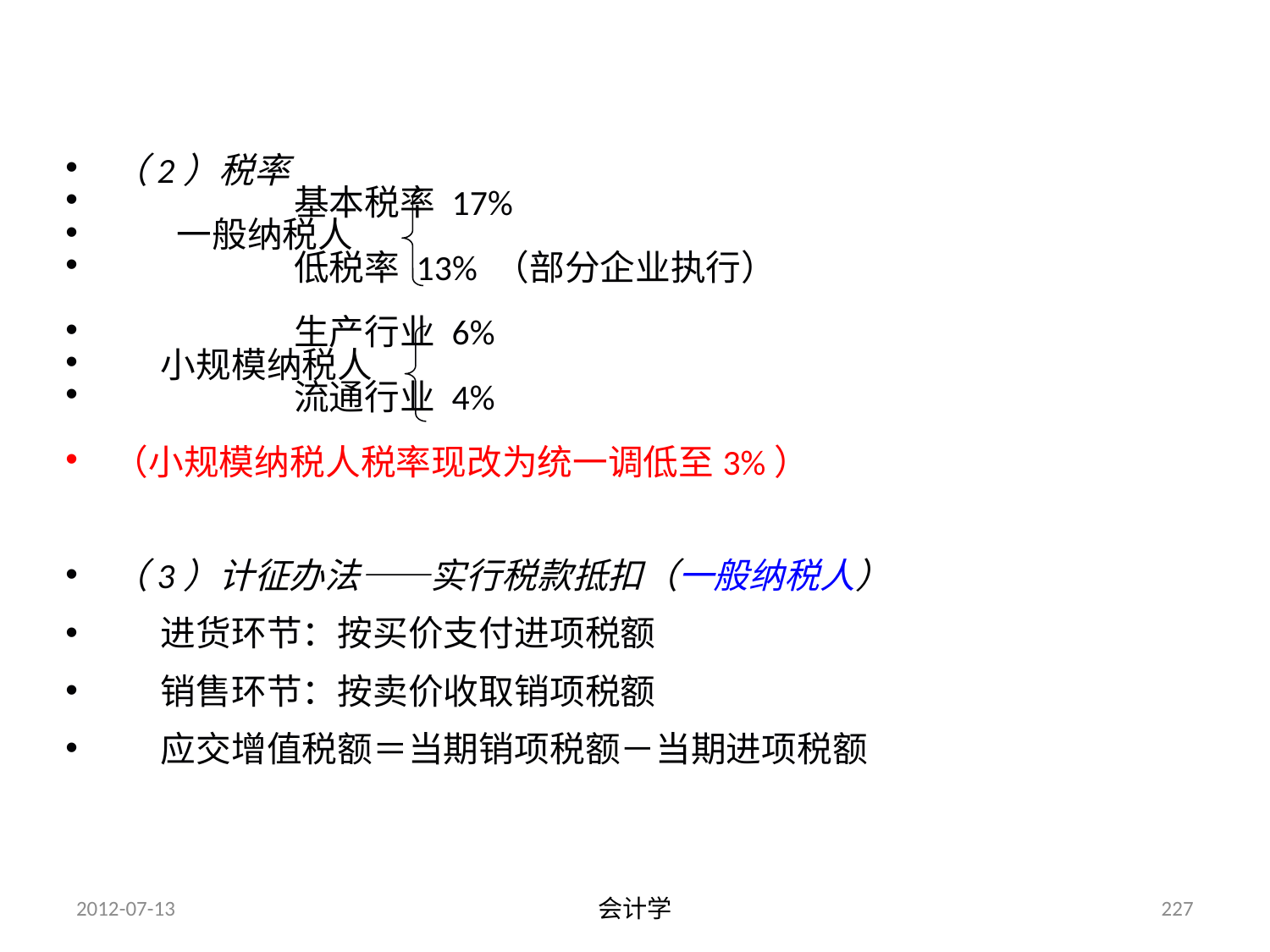

（2）税率
                      基本税率 17%
       一般纳税人
                      低税率 13% （部分企业执行）

                      生产行业 6%
     小规模纳税人
                      流通行业 4%

（小规模纳税人税率现改为统一调低至3%）

（3）计征办法——实行税款抵扣（一般纳税人）
     进货环节：按买价支付进项税额
     销售环节：按卖价收取销项税额
     应交增值税额＝当期销项税额－当期进项税额

2012-07-13
会计学
227